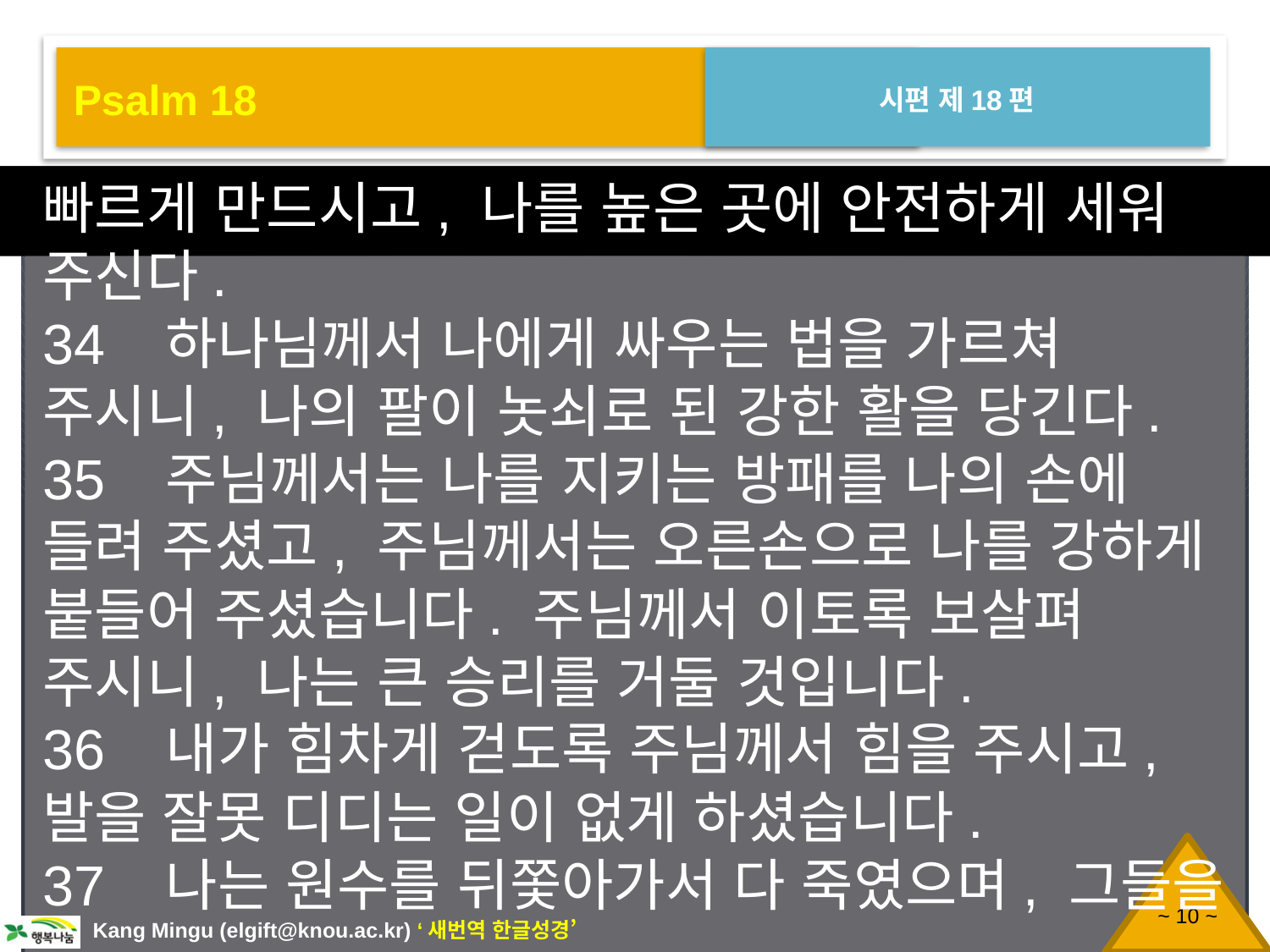

Psalm 18
시편 제18편
빠르게 만드시고, 나를 높은 곳에 안전하게 세워 주신다.
34   하나님께서 나에게 싸우는 법을 가르쳐 주시니, 나의 팔이 놋쇠로 된 강한 활을 당긴다.
35   주님께서는 나를 지키는 방패를 나의 손에 들려 주셨고, 주님께서는 오른손으로 나를 강하게 붙들어 주셨습니다. 주님께서 이토록 보살펴 주시니, 나는 큰 승리를 거둘 것입니다.
36   내가 힘차게 걷도록 주님께서 힘을 주시고, 발을 잘못 디디는 일이 없게 하셨습니다.
37   나는 원수를 뒤쫓아가서 다 죽였으며, 그들을